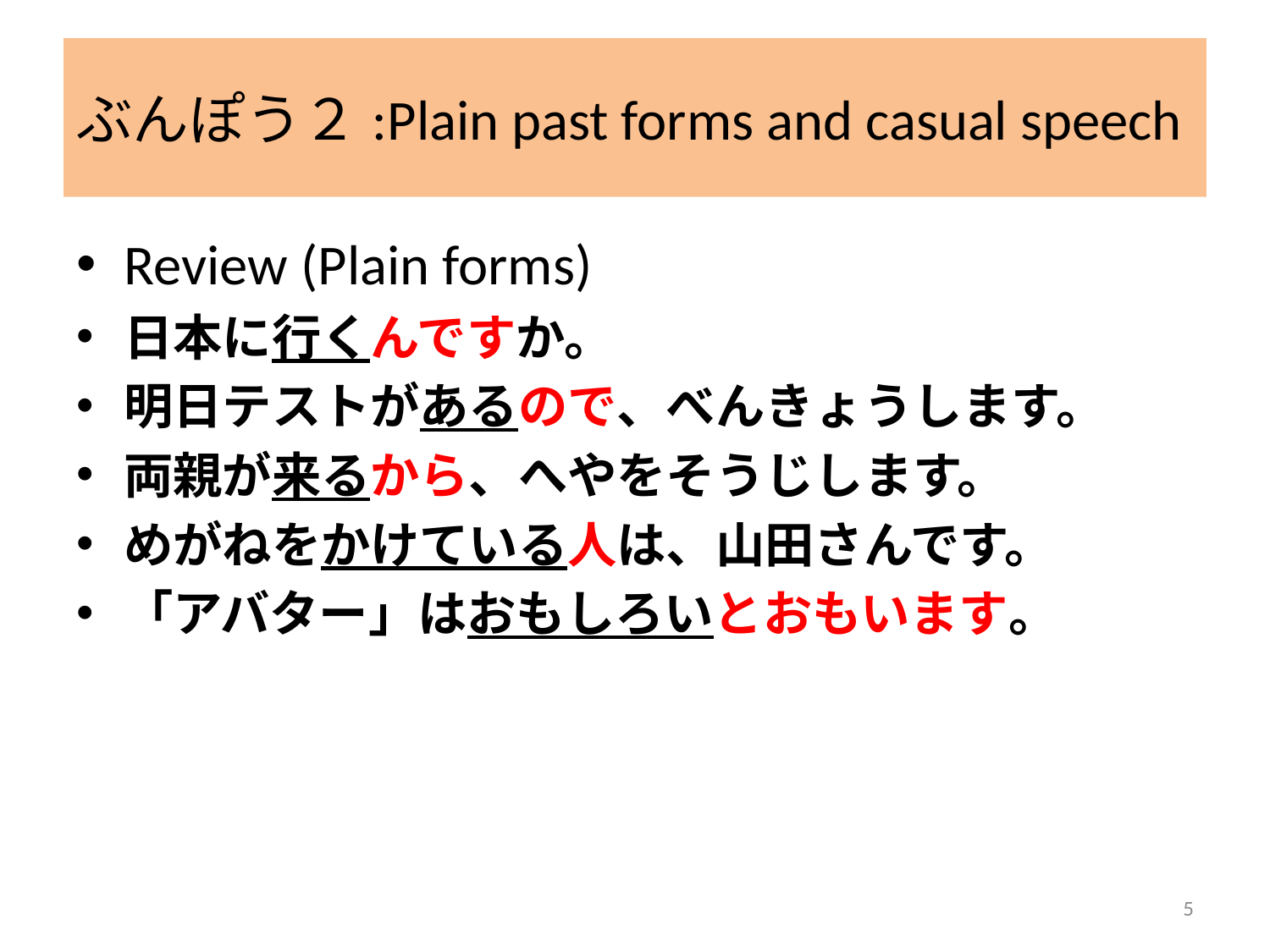

# ぶんぽう２:Plain past forms and casual speech
Review (Plain forms)
日本に行くんですか。
明日テストがあるので、べんきょうします。
両親が来るから、へやをそうじします。
めがねをかけている人は、山田さんです。
「アバター」はおもしろいとおもいます。

5